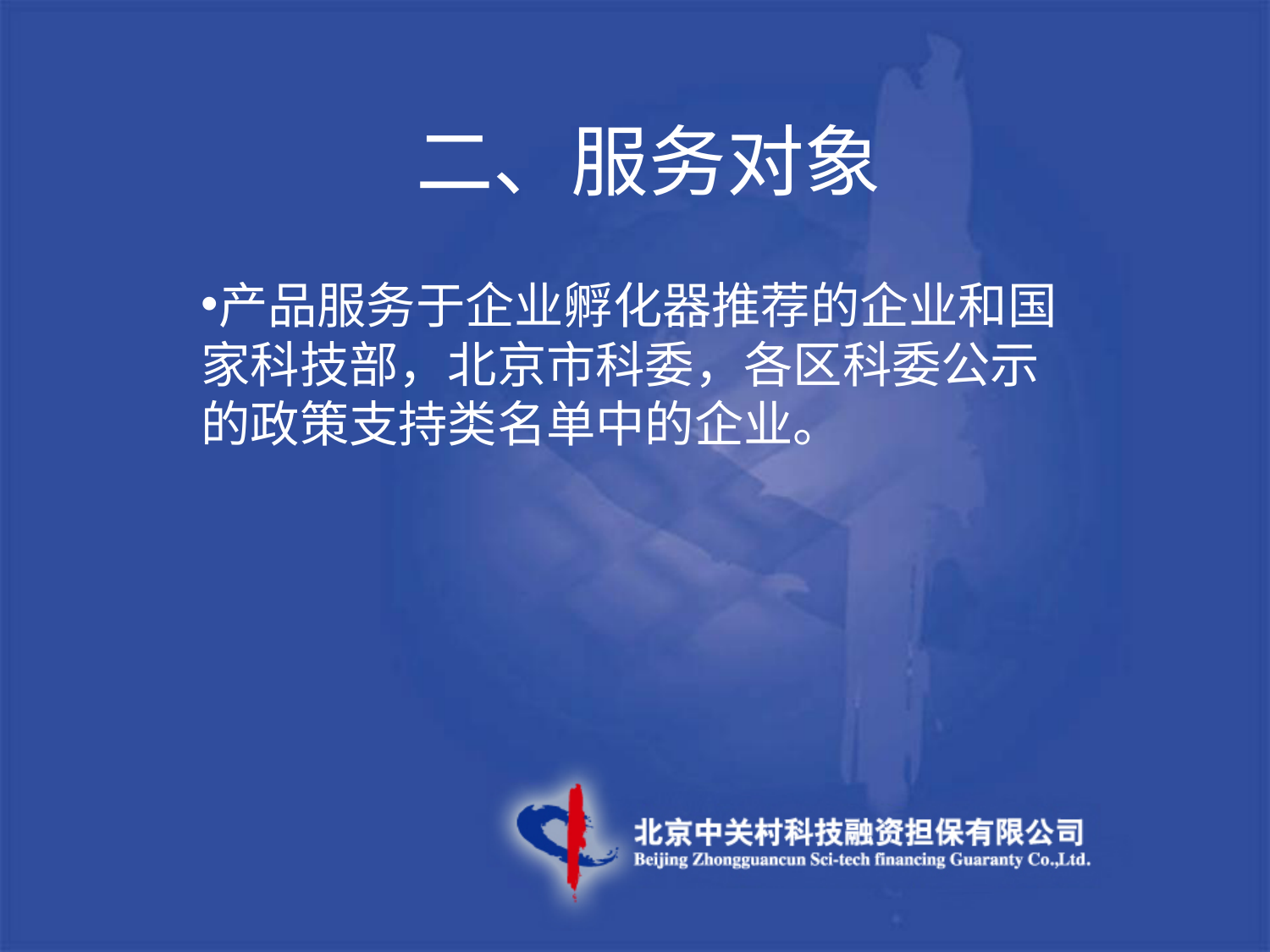

# 二、服务对象
产品服务于企业孵化器推荐的企业和国家科技部，北京市科委，各区科委公示的政策支持类名单中的企业。